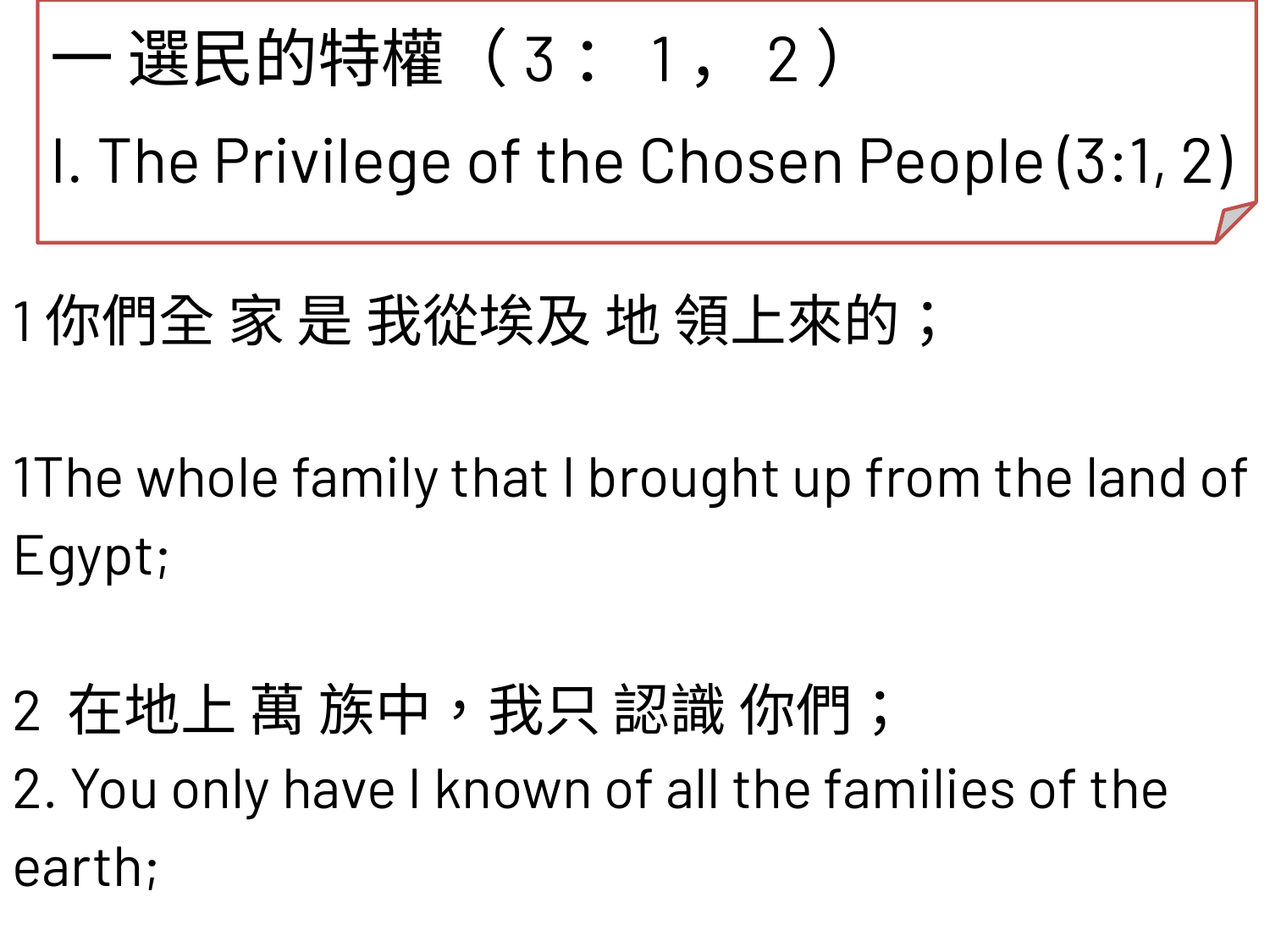

一 選民的特權（3：1，2）
I. The Privilege of the Chosen People (3:1, 2)
1你們全 家 是 我從埃及 地 領上來的；

1The whole family that I brought up from the land of Egypt;

2 在地上 萬 族中，我只 認識 你們；
2. You only have I known of all the families of the earth;